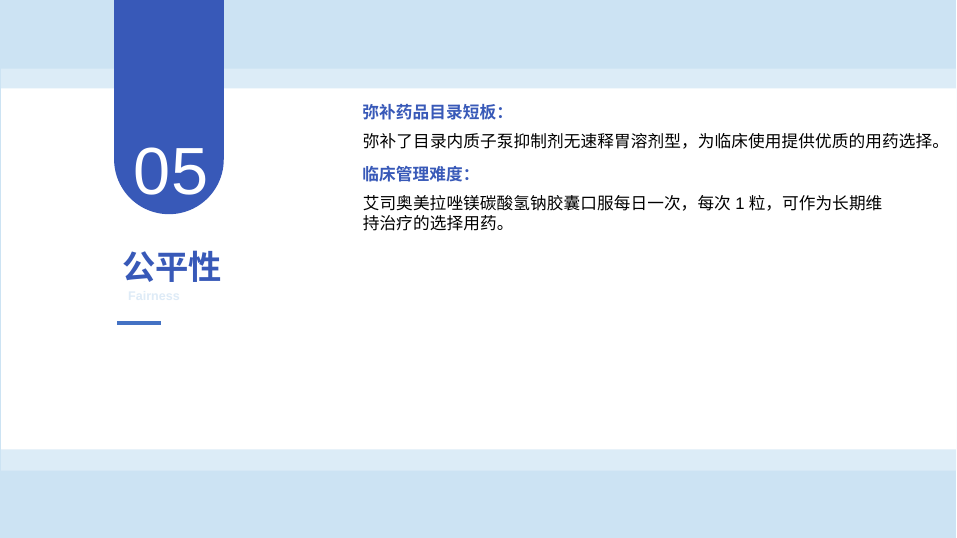

05

弥补药品目录短板：
弥补了目录内质子泵抑制剂无速释胃溶剂型，为临床使用提供优质的用药选择。
临床管理难度：
艾司奥美拉唑镁碳酸氢钠胶囊口服每日一次，每次1粒，可作为长期维持治疗的选择用药。
公平性
Fairness